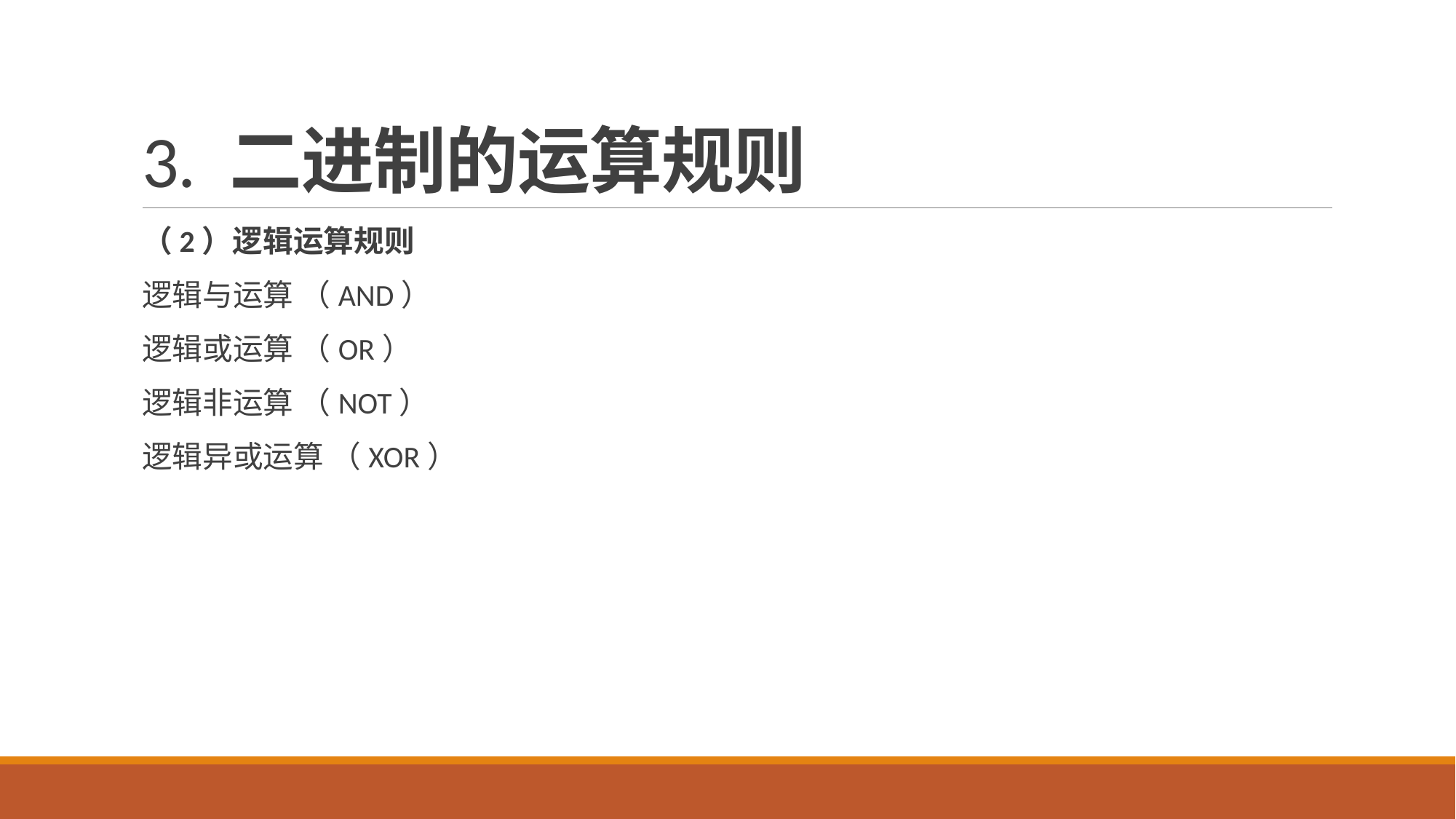

# 3. 二进制的运算规则
（2）逻辑运算规则
逻辑与运算 （AND）
逻辑或运算 （OR）
逻辑非运算 （NOT）
逻辑异或运算 （XOR）